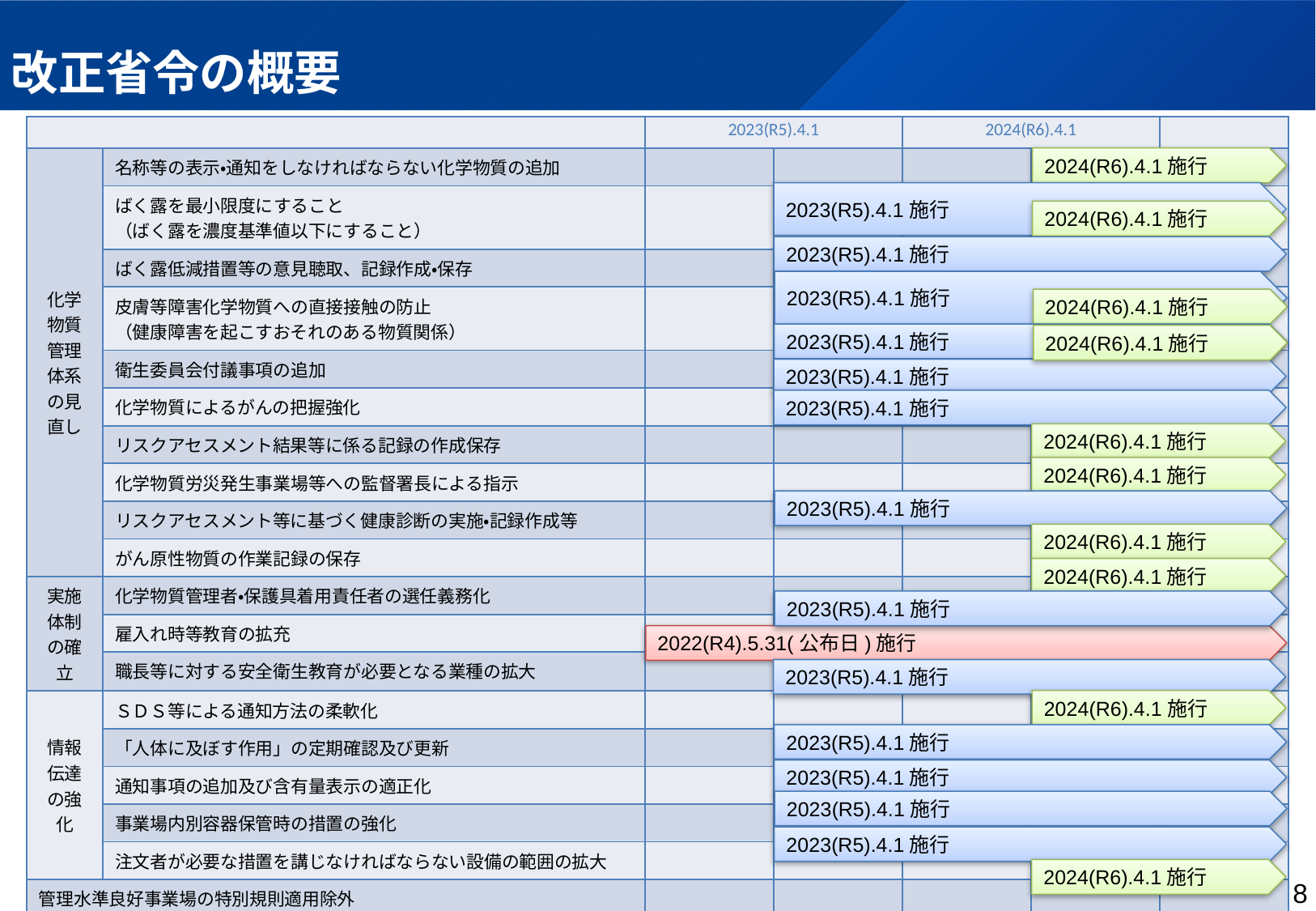

改正省令の概要
#
|  |  | 2023(R5).4.1 |  | 2024(R6).4.1 |  |  |
| --- | --- | --- | --- | --- | --- | --- |
| 化学物質管理体系の見直し | 名称等の表示・通知をしなければならない化学物質の追加 |  |  |  |  |  |
|  | ばく露を最小限度にすること （ばく露を濃度基準値以下にすること） |  |  |  |  |  |
|  | ばく露低減措置等の意見聴取、記録作成・保存 |  |  |  |  |  |
|  | 皮膚等障害化学物質への直接接触の防止 （健康障害を起こすおそれのある物質関係） |  |  |  |  |  |
|  | 衛生委員会付議事項の追加 |  |  |  |  |  |
|  | 化学物質によるがんの把握強化 |  |  |  |  |  |
|  | リスクアセスメント結果等に係る記録の作成保存 |  |  |  |  |  |
|  | 化学物質労災発生事業場等への監督署長による指示 |  |  |  |  |  |
|  | リスクアセスメント等に基づく健康診断の実施・記録作成等 |  |  |  |  |  |
|  | がん原性物質の作業記録の保存 |  |  |  |  |  |
| 実施体制の確立 | 化学物質管理者・保護具着用責任者の選任義務化 |  |  |  |  |  |
|  | 雇入れ時等教育の拡充 |  |  |  |  |  |
|  | 職長等に対する安全衛生教育が必要となる業種の拡大 |  |  |  |  |  |
| 情報伝達の強化 | ＳＤＳ等による通知方法の柔軟化 |  |  |  |  |  |
|  | 「人体に及ぼす作用」の定期確認及び更新 |  |  |  |  |  |
|  | 通知事項の追加及び含有量表示の適正化 |  |  |  |  |  |
|  | 事業場内別容器保管時の措置の強化 |  |  |  |  |  |
|  | 注文者が必要な措置を講じなければならない設備の範囲の拡大 |  |  |  |  |  |
| 管理水準良好事業場の特別規則適用除外 |  |  |  |  |  |  |
| 特殊健康診断の実施頻度の緩和 |  |  |  |  |  |  |
| 第三管理区分事業場の措置強化 |  |  |  |  |  |  |
2024(R6).4.1施行
2023(R5).4.1施行
2024(R6).4.1施行
2023(R5).4.1施行
2023(R5).4.1施行
2024(R6).4.1施行
2023(R5).4.1施行
2024(R6).4.1施行
2023(R5).4.1施行
2023(R5).4.1施行
2024(R6).4.1施行
2024(R6).4.1施行
2023(R5).4.1施行
2024(R6).4.1施行
2024(R6).4.1施行
2023(R5).4.1施行
2022(R4).5.31(公布日)施行
2023(R5).4.1施行
2024(R6).4.1施行
2023(R5).4.1施行
2023(R5).4.1施行
2023(R5).4.1施行
2023(R5).4.1施行
2024(R6).4.1施行
8